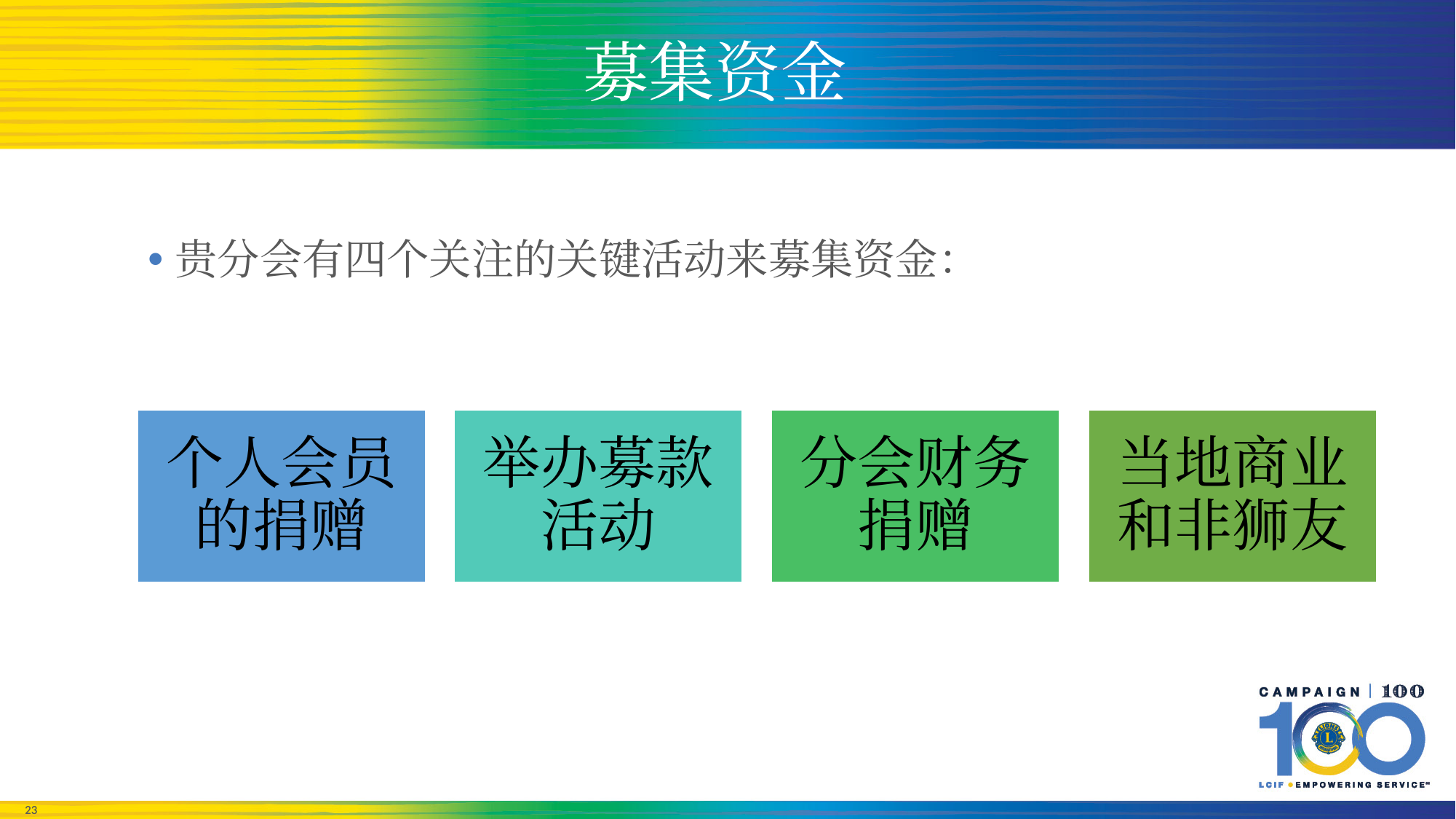

# 募集资金
贵分会有四个关注的关键活动来募集资金：

个人会员的捐赠
举办募款活动
分会财务捐赠
当地商业和非狮友